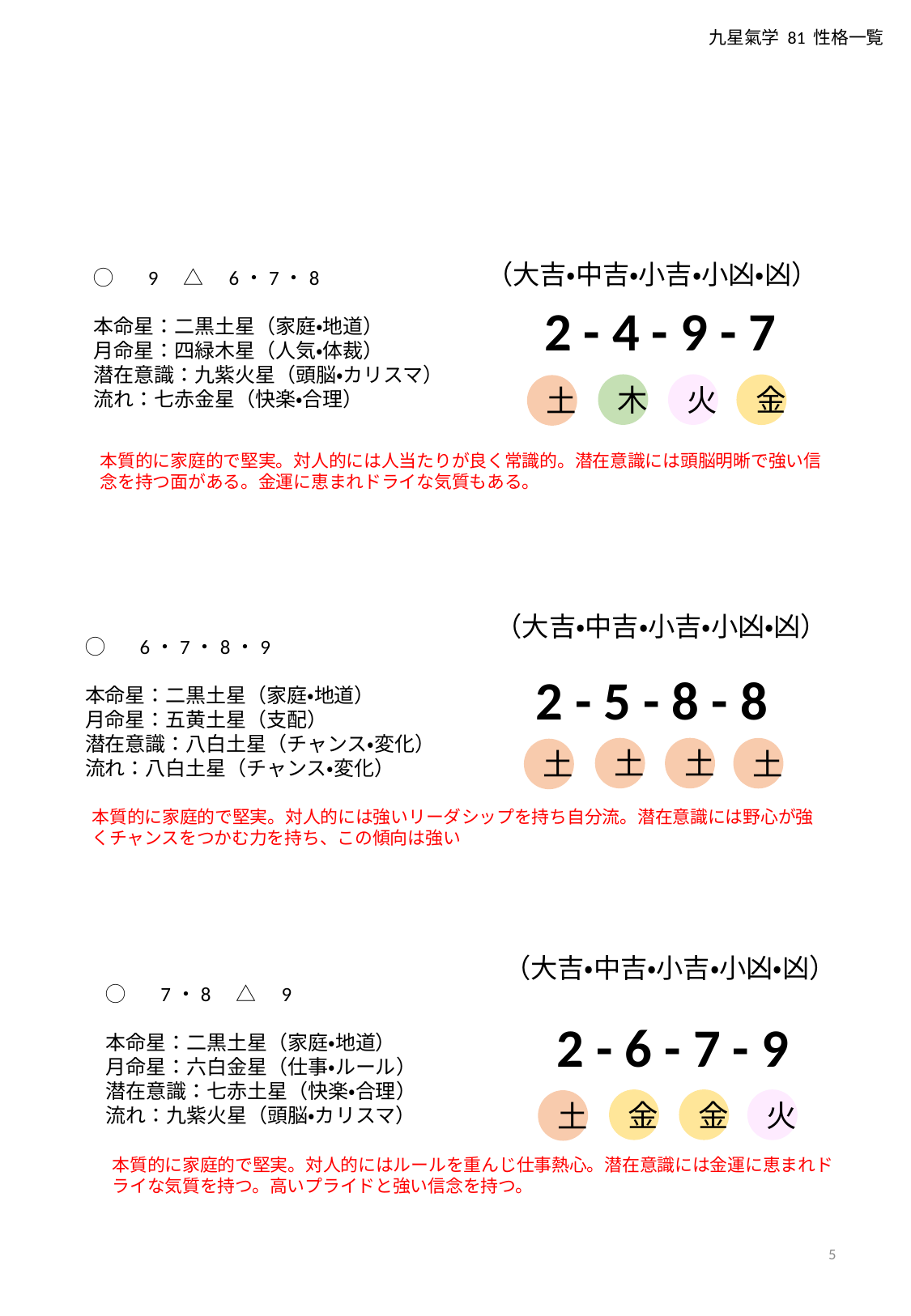

九星氣学 81 性格一覧
（大吉・中吉・小吉・小凶・凶）
◯　 9　△　6・7・8

本命星：二黒土星（家庭・地道）
月命星：四緑木星（人気・体裁）
潜在意識：九紫火星（頭脳・カリスマ）
流れ：七赤金星（快楽・合理）
2 - 4 - 9 - 7
木
火
金
土
本質的に家庭的で堅実。対人的には人当たりが良く常識的。潜在意識には頭脳明晰で強い信念を持つ面がある。金運に恵まれドライな気質もある。
（大吉・中吉・小吉・小凶・凶）
◯　 6・7・8・9

本命星：二黒土星（家庭・地道）
月命星：五黄土星（支配）
潜在意識：八白土星（チャンス・変化）
流れ：八白土星（チャンス・変化）
2 - 5 - 8 - 8
土
土
土
土
本質的に家庭的で堅実。対人的には強いリーダシップを持ち自分流。潜在意識には野心が強くチャンスをつかむ力を持ち、この傾向は強い
（大吉・中吉・小吉・小凶・凶）
◯　 7・8　△　9

本命星：二黒土星（家庭・地道）
月命星：六白金星（仕事・ルール）
潜在意識：七赤土星（快楽・合理）
流れ：九紫火星（頭脳・カリスマ）
2 - 6 - 7 - 9
金
金
火
土
本質的に家庭的で堅実。対人的にはルールを重んじ仕事熱心。潜在意識には金運に恵まれドライな気質を持つ。高いプライドと強い信念を持つ。
5